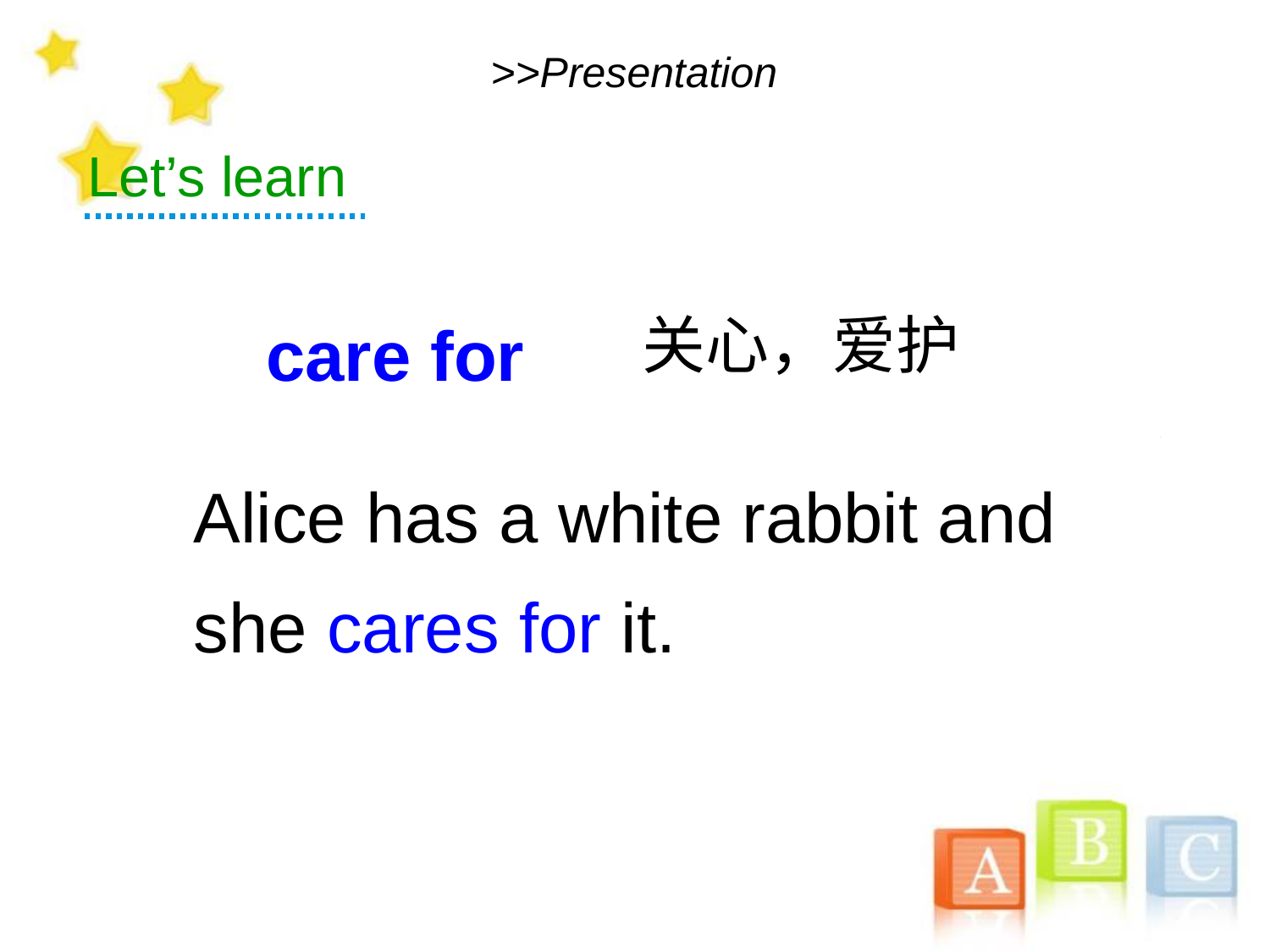

# >>Presentation
Let’s learn
关心，爱护
care for
Alice has a white rabbit and
she cares for it.